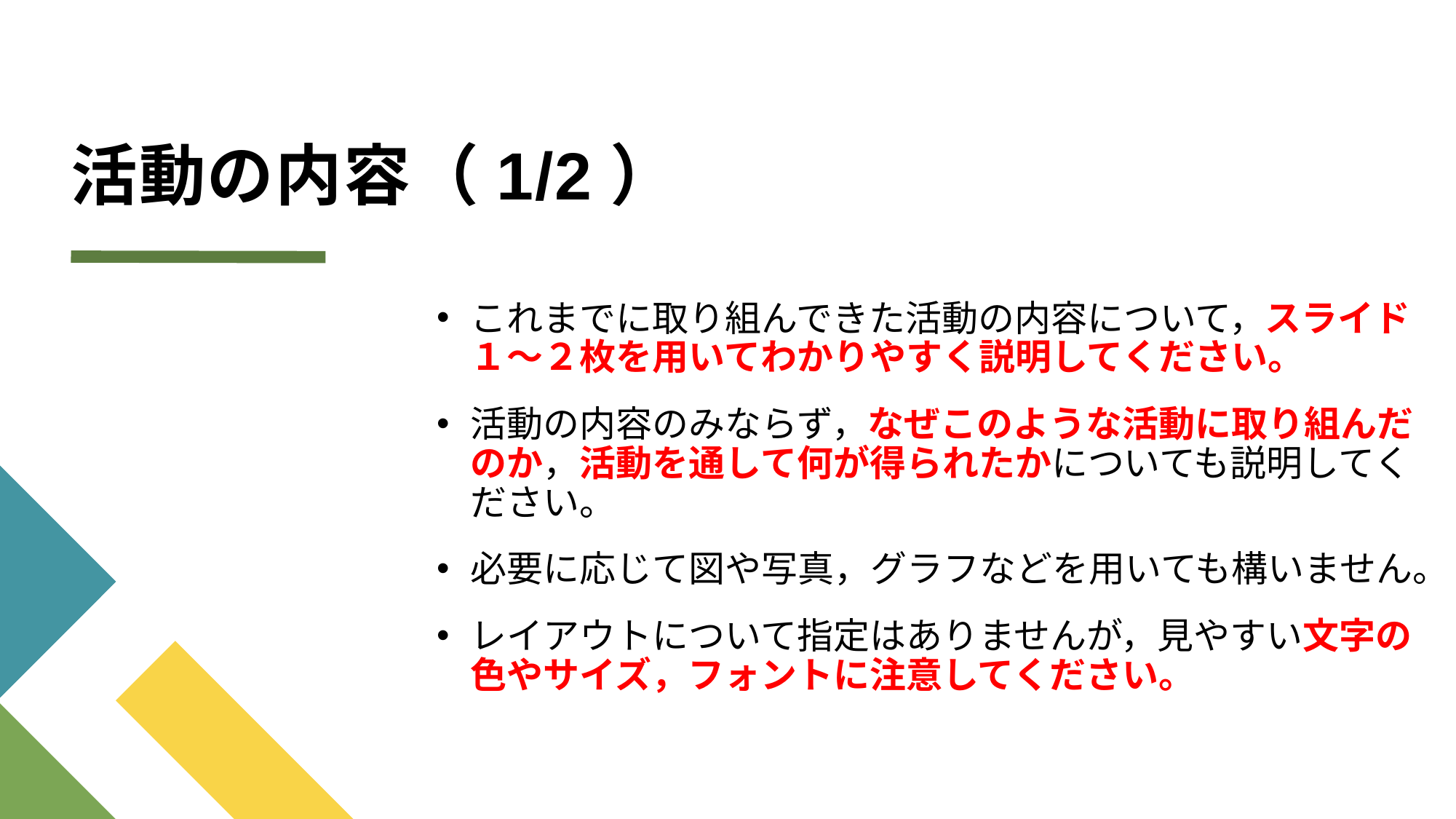

# 活動の内容（1/2）
これまでに取り組んできた活動の内容について，スライド１〜２枚を用いてわかりやすく説明してください。
活動の内容のみならず，なぜこのような活動に取り組んだのか，活動を通して何が得られたかについても説明してください。
必要に応じて図や写真，グラフなどを用いても構いません。
レイアウトについて指定はありませんが，見やすい文字の色やサイズ，フォントに注意してください。